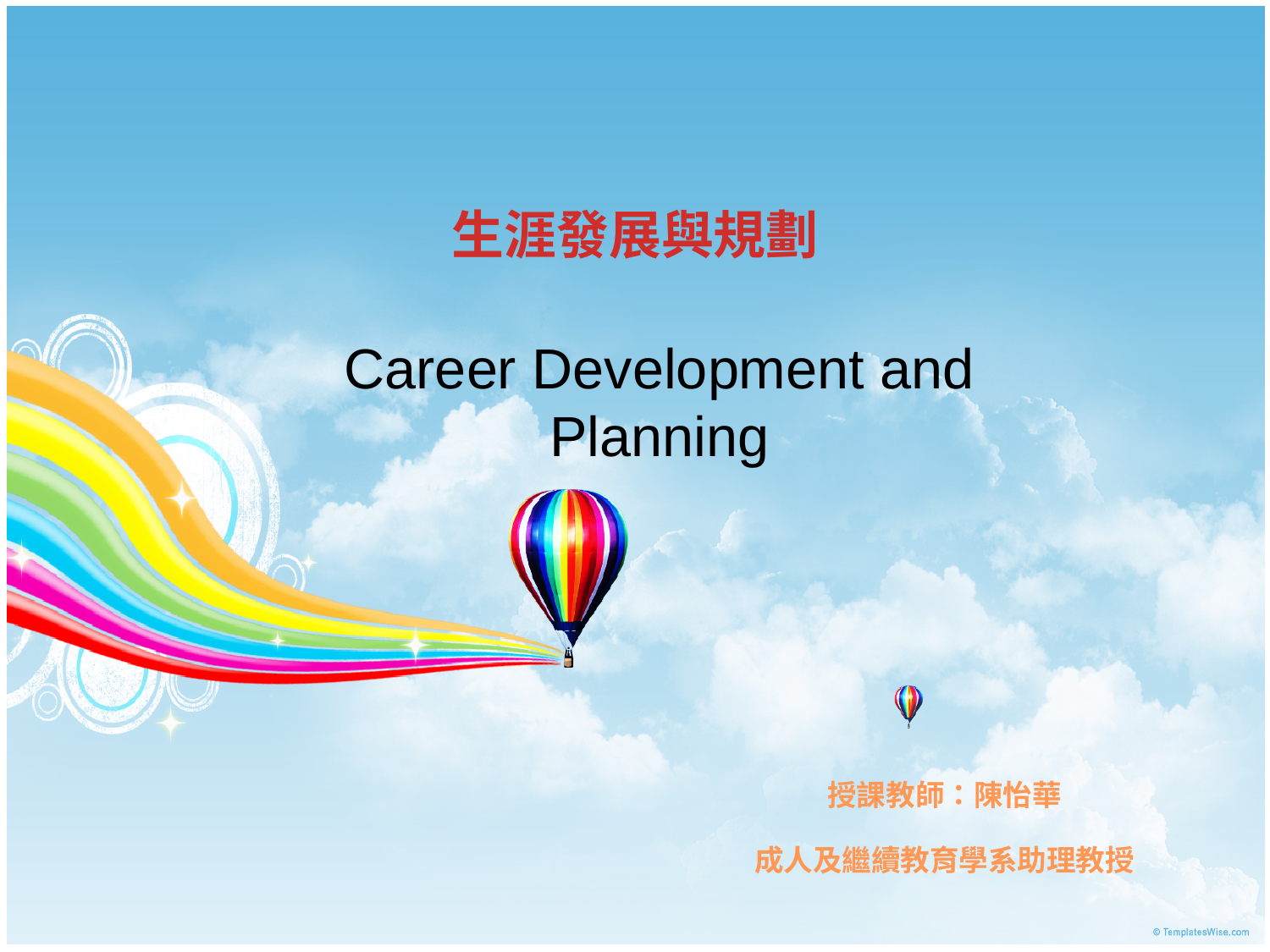

# 生涯發展與規劃
Career Development and Planning
授課教師：陳怡華
成人及繼續教育學系助理教授